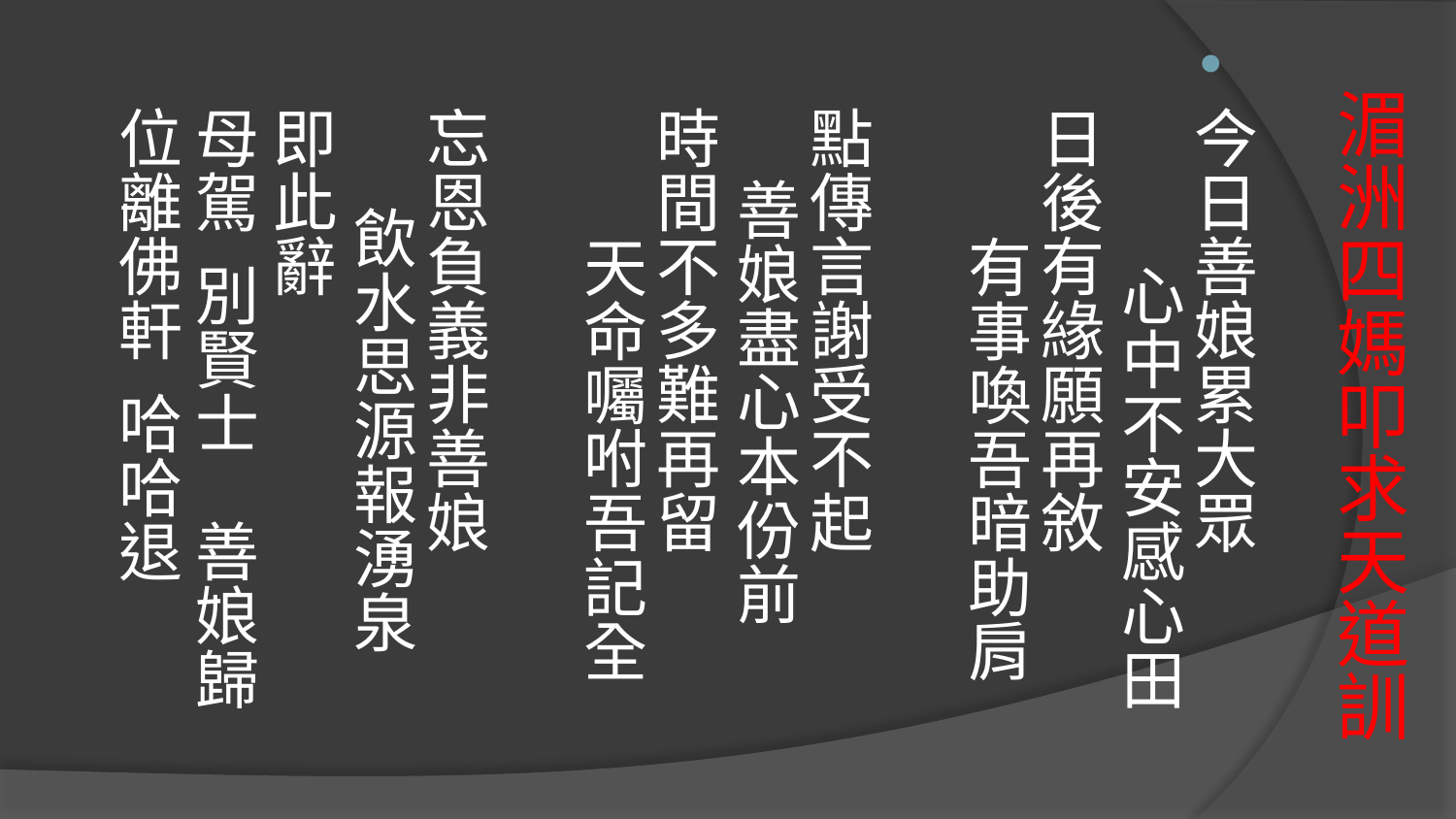

今日善娘累大眾　　　             心中不安感心田
日後有緣願再敘　　　           有事喚吾暗助肩
點傳言謝受不起　　　       善娘盡心本份前
時間不多難再留　　　           天命囑咐吾記全
忘恩負義非善娘　　　         飲水思源報湧泉
即此辭
母駕  別賢士　善娘歸位離佛軒  哈哈退

# 湄洲四媽叩求天道訓